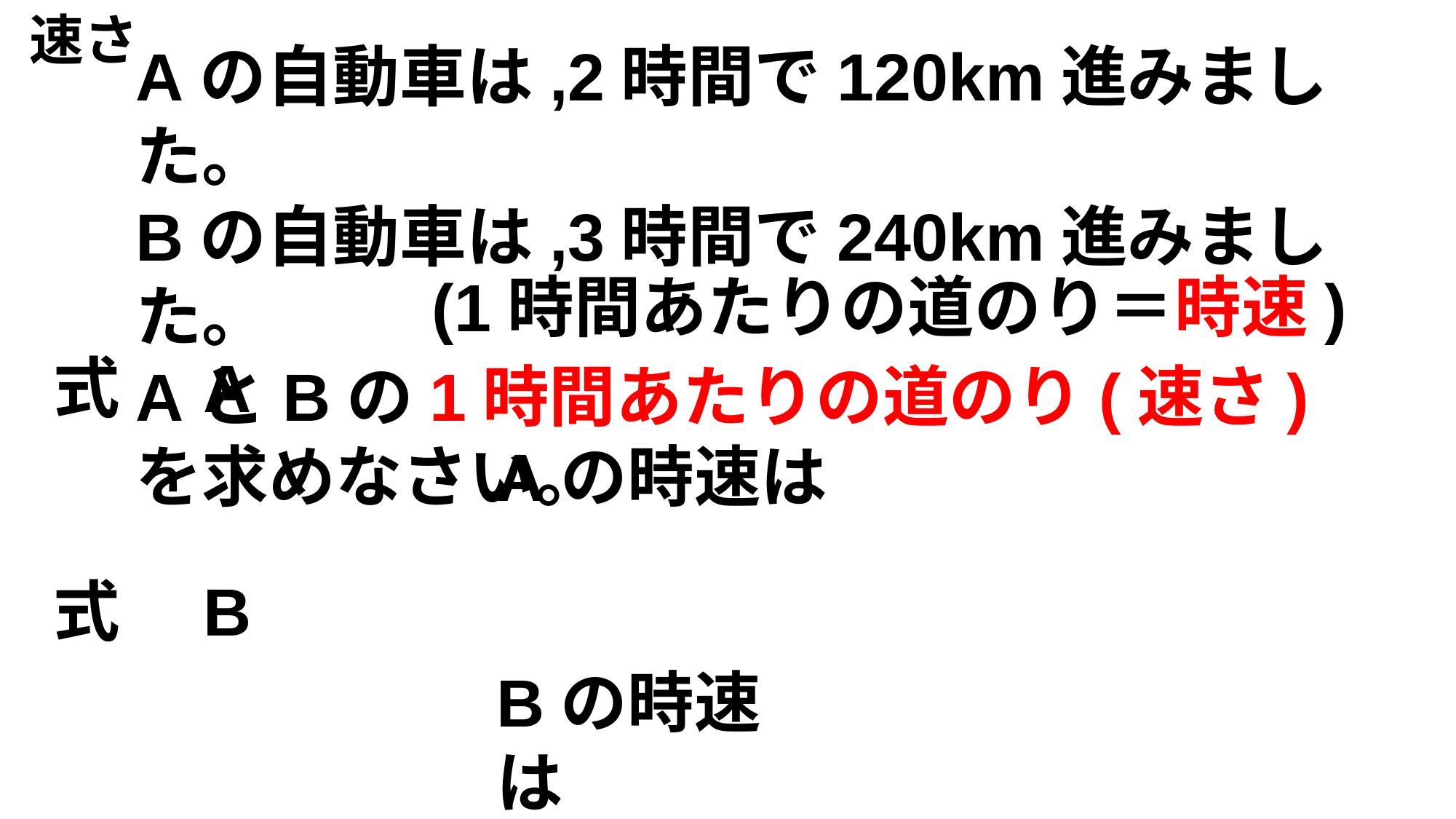

速さ
Aの自動車は,2時間で120km進みました。
Bの自動車は,3時間で240km進みました。
AとBの1時間あたりの道のり(速さ)を求めなさい。
(1時間あたりの道のり＝時速)
式　A
Aの時速は
式　B
Bの時速は